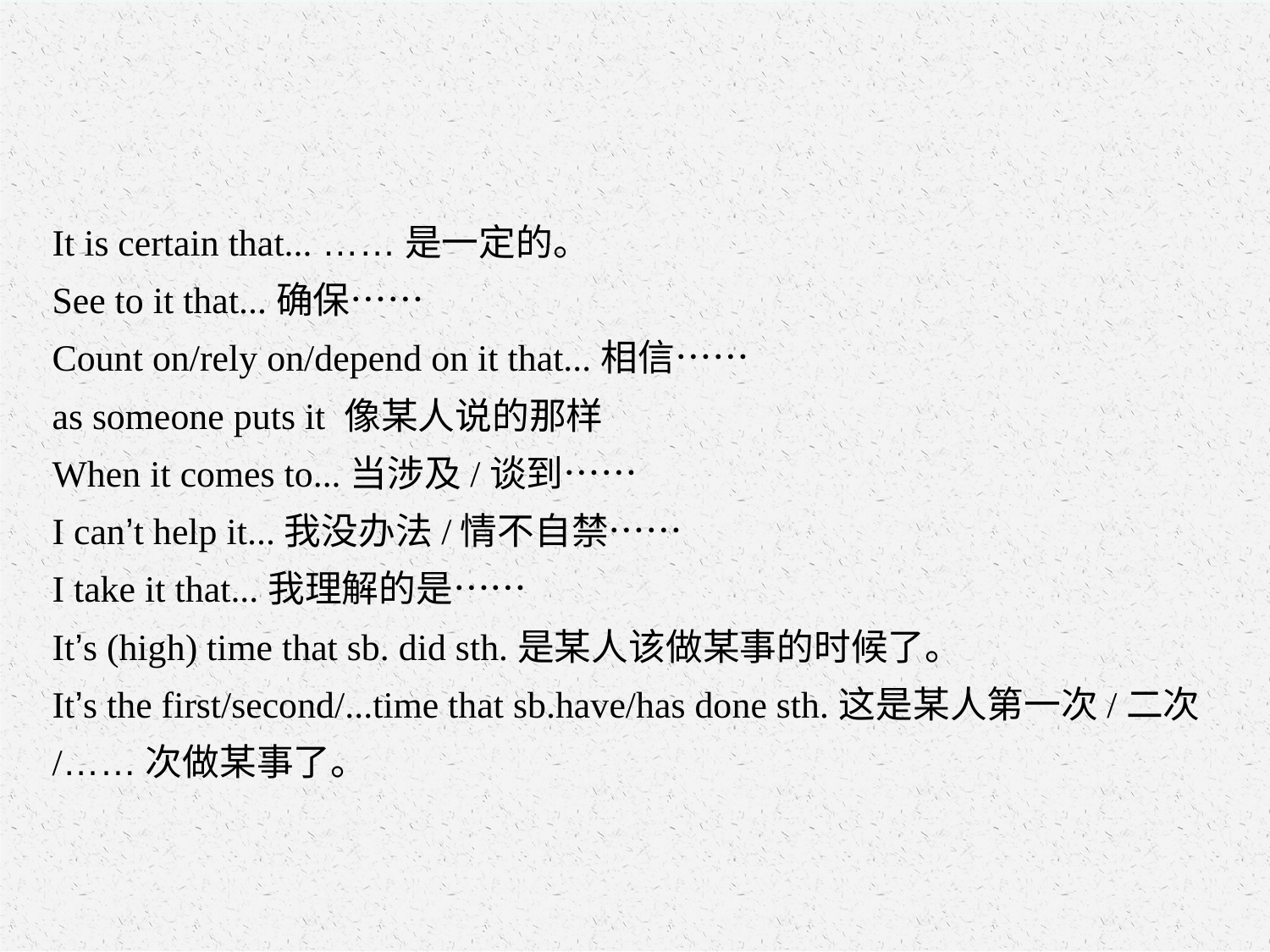

It is certain that... ……是一定的。
See to it that...确保……
Count on/rely on/depend on it that...相信……
as someone puts it 像某人说的那样
When it comes to...当涉及/谈到……
I can’t help it...我没办法/情不自禁……
I take it that...我理解的是……
It’s (high) time that sb. did sth.是某人该做某事的时候了。
It’s the first/second/...time that sb.have/has done sth.这是某人第一次/二次/……次做某事了。